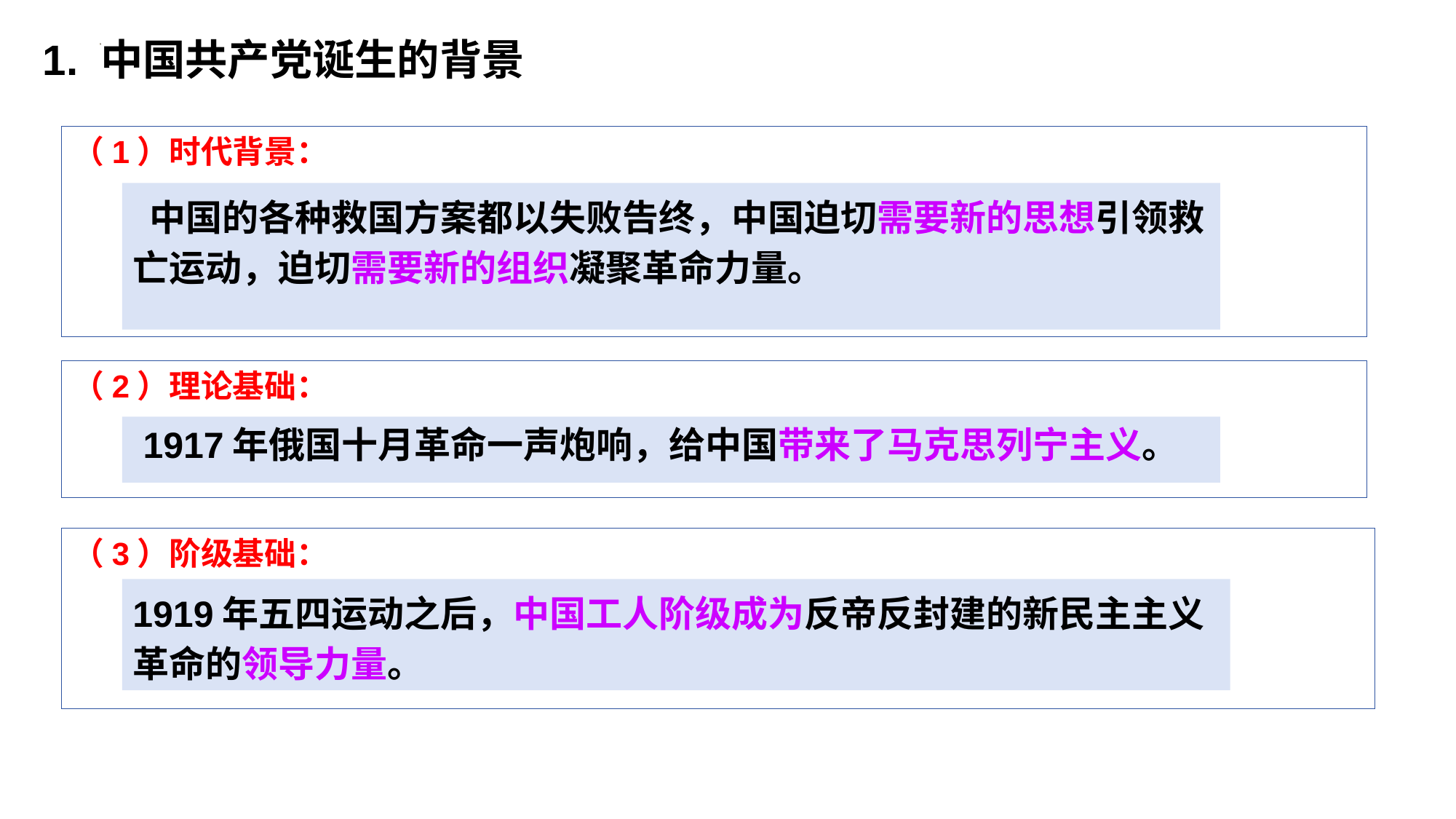

1. 中国共产党诞生的背景
（1）时代背景：
 中国的各种救国方案都以失败告终，中国迫切需要新的思想引领救亡运动，迫切需要新的组织凝聚革命力量。
（2）理论基础：
 1917年俄国十月革命一声炮响，给中国带来了马克思列宁主义。
（3）阶级基础：
1919年五四运动之后，中国工人阶级成为反帝反封建的新民主主义革命的领导力量。